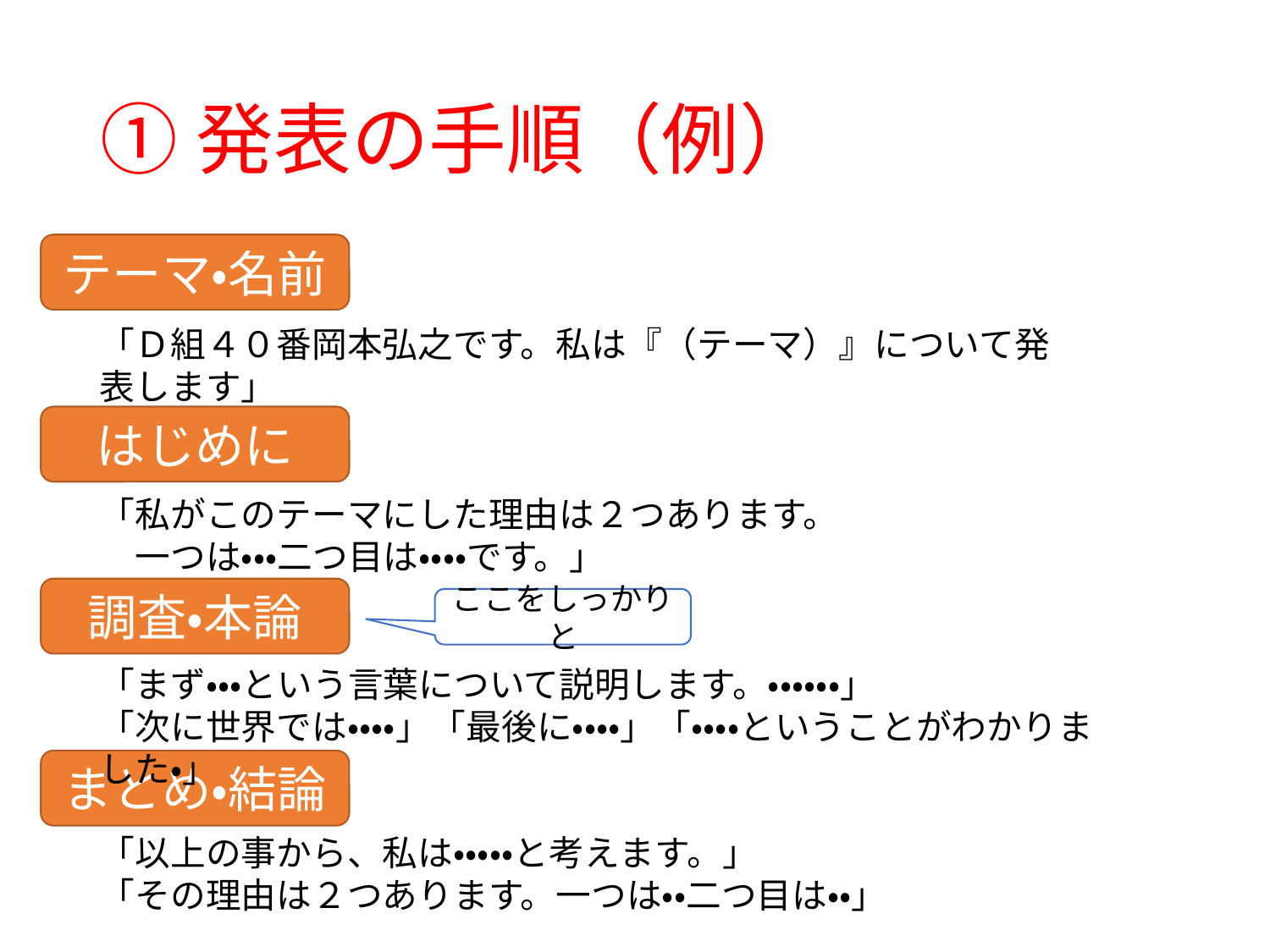

# ①発表の手順（例）
テーマ・名前
「Ｄ組４０番岡本弘之です。私は『（テーマ）』について発表します」
はじめに
「私がこのテーマにした理由は２つあります。
　一つは・・・二つ目は・・・・です。」
調査・本論
ここをしっかりと
「まず・・・という言葉について説明します。・・・・・・」
「次に世界では・・・・」「最後に・・・・」「・・・・ということがわかりました・」
まとめ・結論
「以上の事から、私は・・・・・と考えます。」
「その理由は２つあります。一つは・・二つ目は・・」